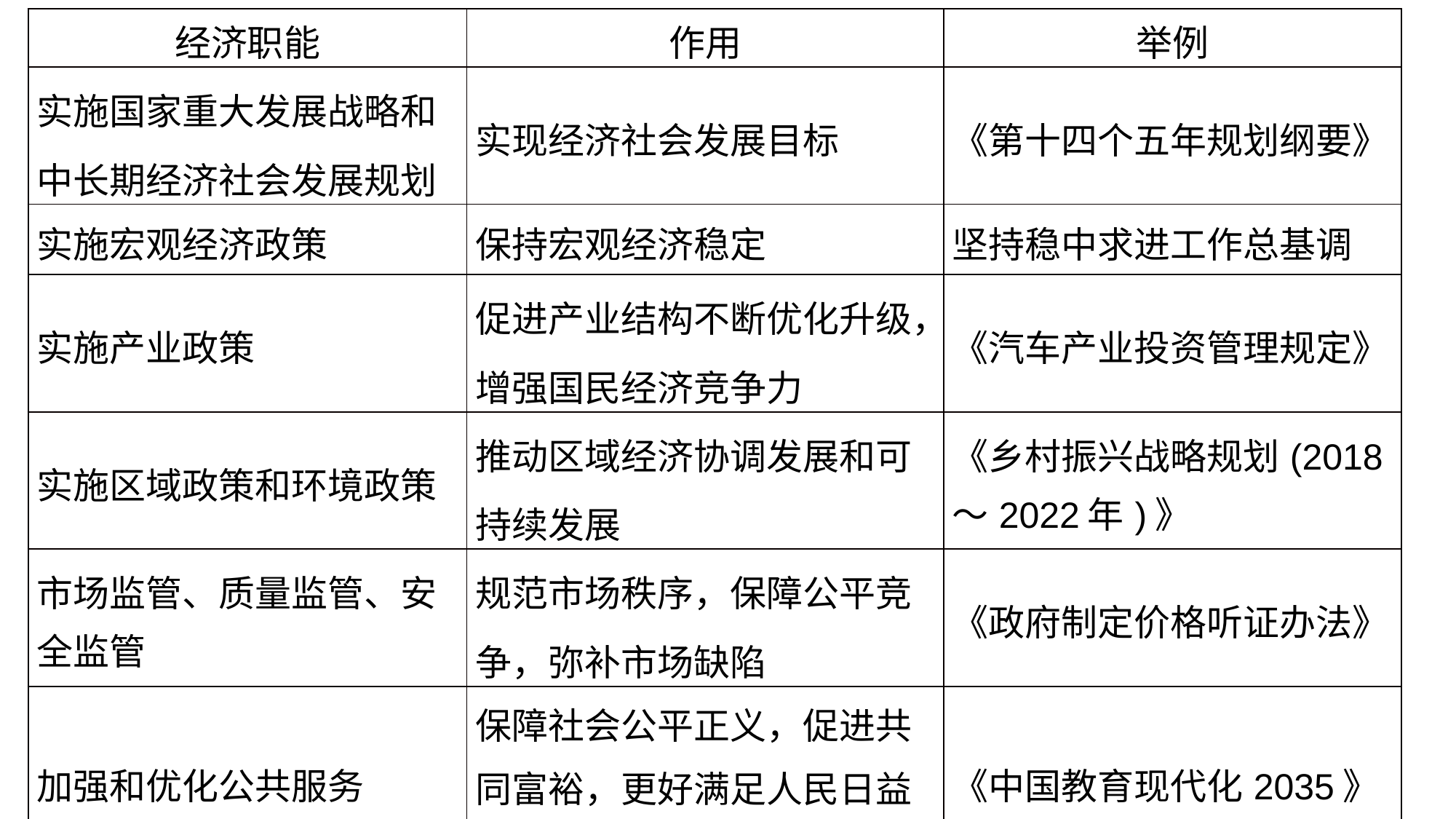

| 经济职能 | 作用 | 举例 |
| --- | --- | --- |
| 实施国家重大发展战略和中长期经济社会发展规划 | 实现经济社会发展目标 | 《第十四个五年规划纲要》 |
| 实施宏观经济政策 | 保持宏观经济稳定 | 坚持稳中求进工作总基调 |
| 实施产业政策 | 促进产业结构不断优化升级，增强国民经济竞争力 | 《汽车产业投资管理规定》 |
| 实施区域政策和环境政策 | 推动区域经济协调发展和可持续发展 | 《乡村振兴战略规划(2018～2022年)》 |
| 市场监管、质量监管、安全监管 | 规范市场秩序，保障公平竞争，弥补市场缺陷 | 《政府制定价格听证办法》 |
| 加强和优化公共服务 | 保障社会公平正义，促进共同富裕，更好满足人民日益增长的美好生活需要 | 《中国教育现代化2035》 |